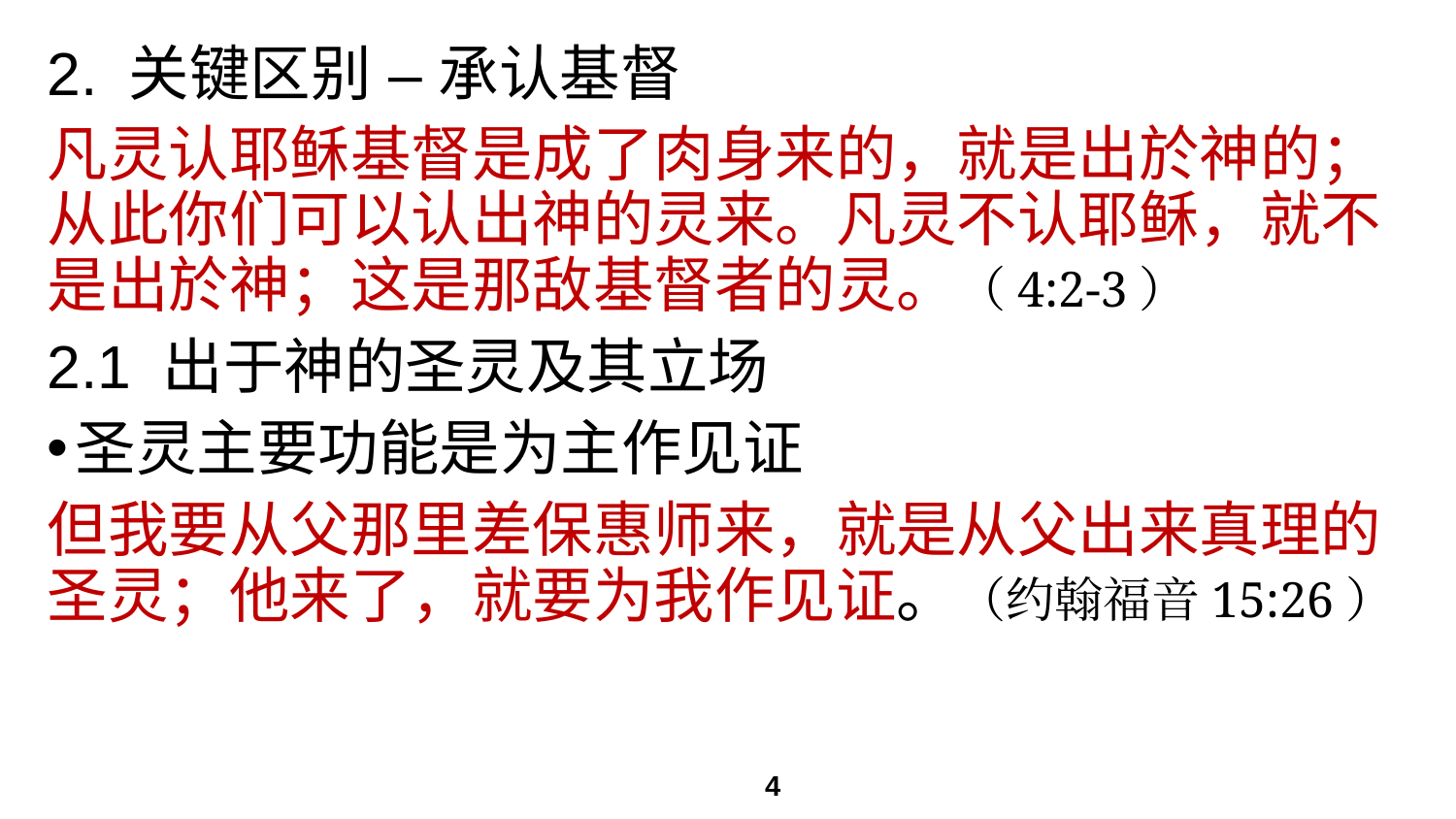

# 2. 关键区别 – 承认基督
凡灵认耶稣基督是成了肉身来的，就是出於神的；从此你们可以认出神的灵来。凡灵不认耶稣，就不是出於神；这是那敌基督者的灵。（4:2-3）
2.1 出于神的圣灵及其立场
圣灵主要功能是为主作见证
但我要从父那里差保惠师来，就是从父出来真理的圣灵；他来了，就要为我作见证。（约翰福音15:26）
4